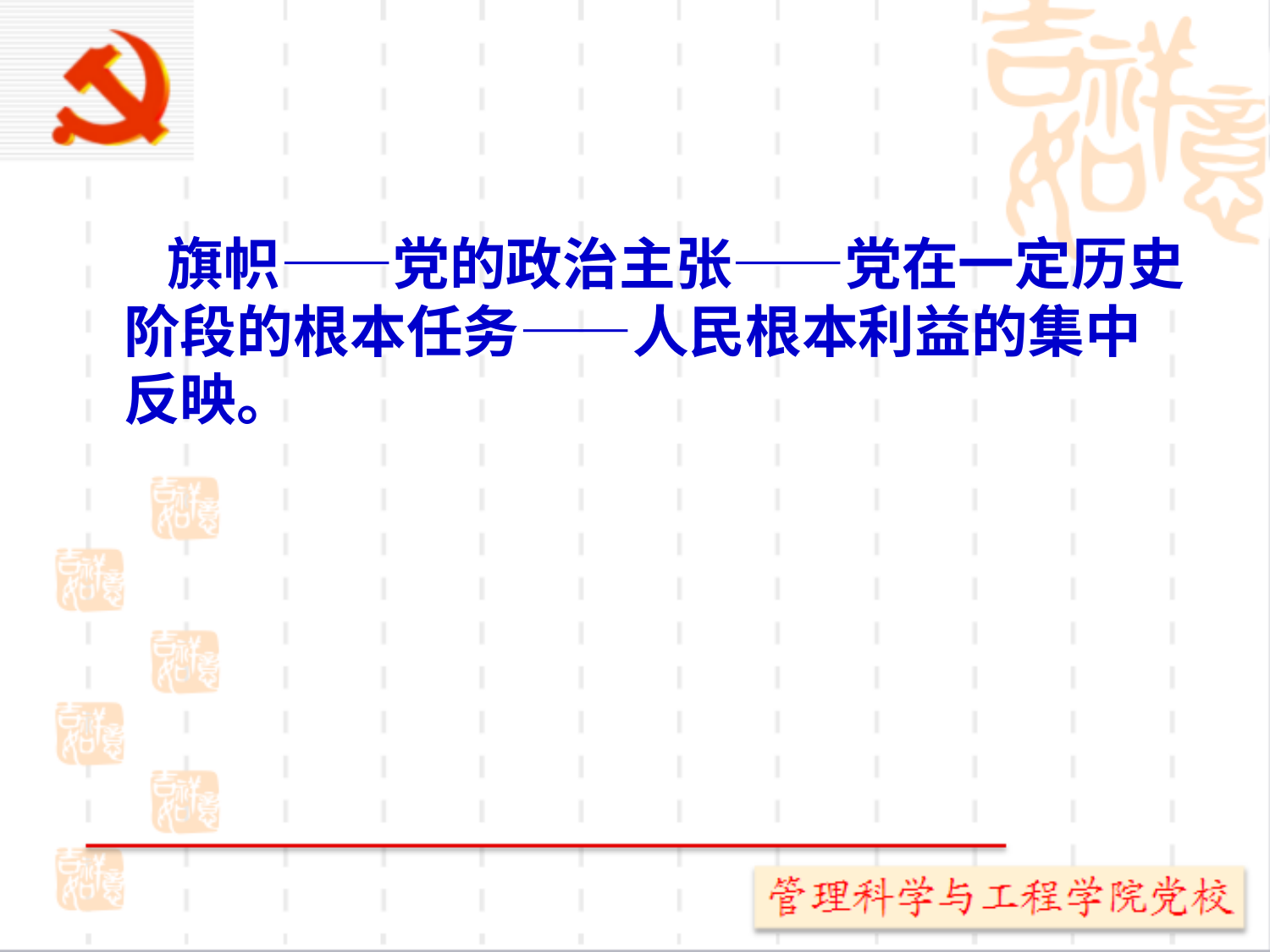

#
      旗帜——党的政治主张——党在一定历史阶段的根本任务——人民根本利益的集中反映。